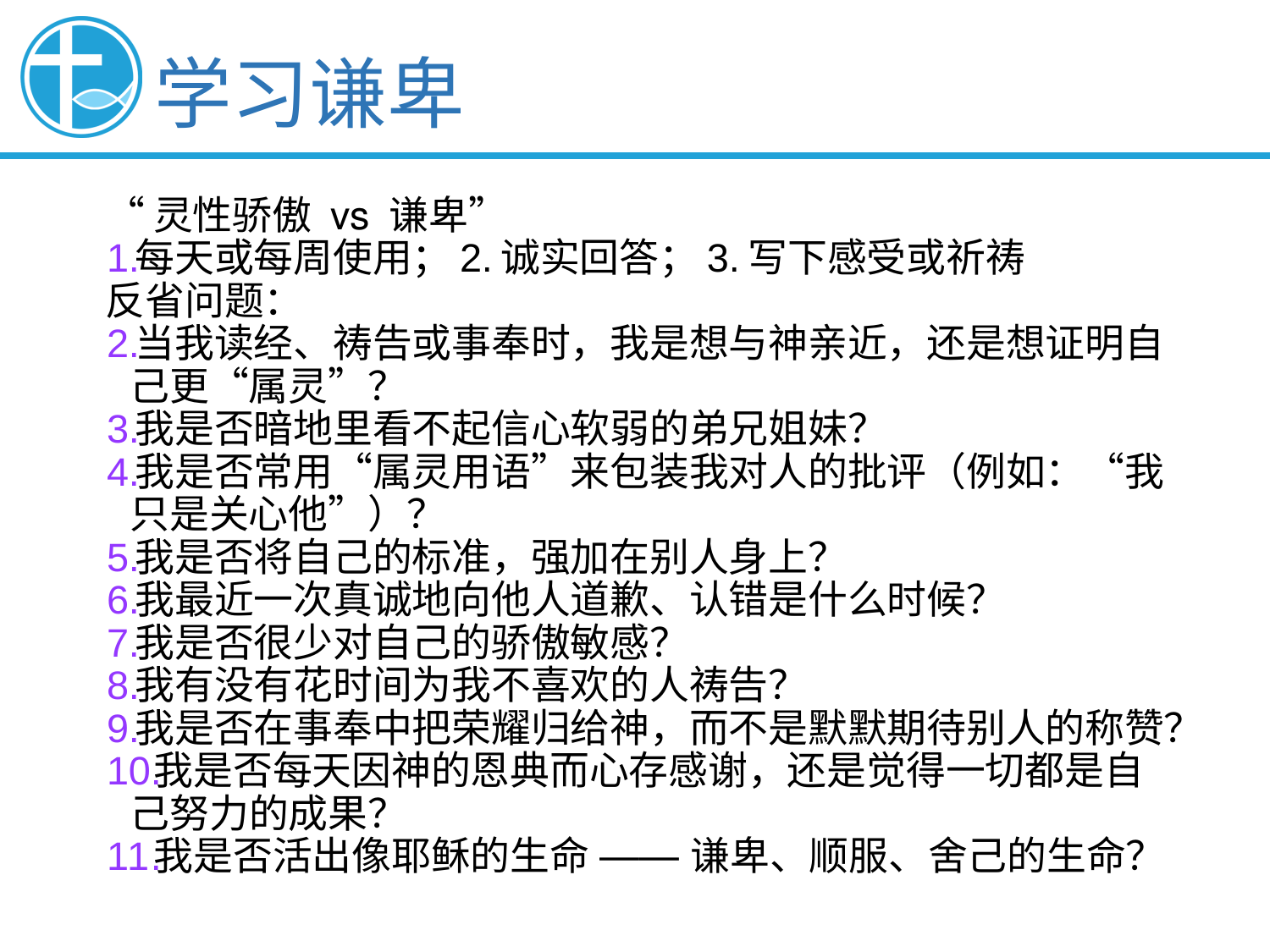

# 学习谦卑
“灵性骄傲 vs 谦卑”
每天或每周使用；2.诚实回答；3.写下感受或祈祷
反省问题：
当我读经、祷告或事奉时，我是想与神亲近，还是想证明自己更“属灵”？
我是否暗地里看不起信心软弱的弟兄姐妹？
我是否常用“属灵用语”来包装我对人的批评（例如：“我只是关心他”）？
我是否将自己的标准，强加在别人身上？
我最近一次真诚地向他人道歉、认错是什么时候？
我是否很少对自己的骄傲敏感？
我有没有花时间为我不喜欢的人祷告？
我是否在事奉中把荣耀归给神，而不是默默期待别人的称赞？
我是否每天因神的恩典而心存感谢，还是觉得一切都是自己努力的成果？
我是否活出像耶稣的生命 —— 谦卑、顺服、舍己的生命？